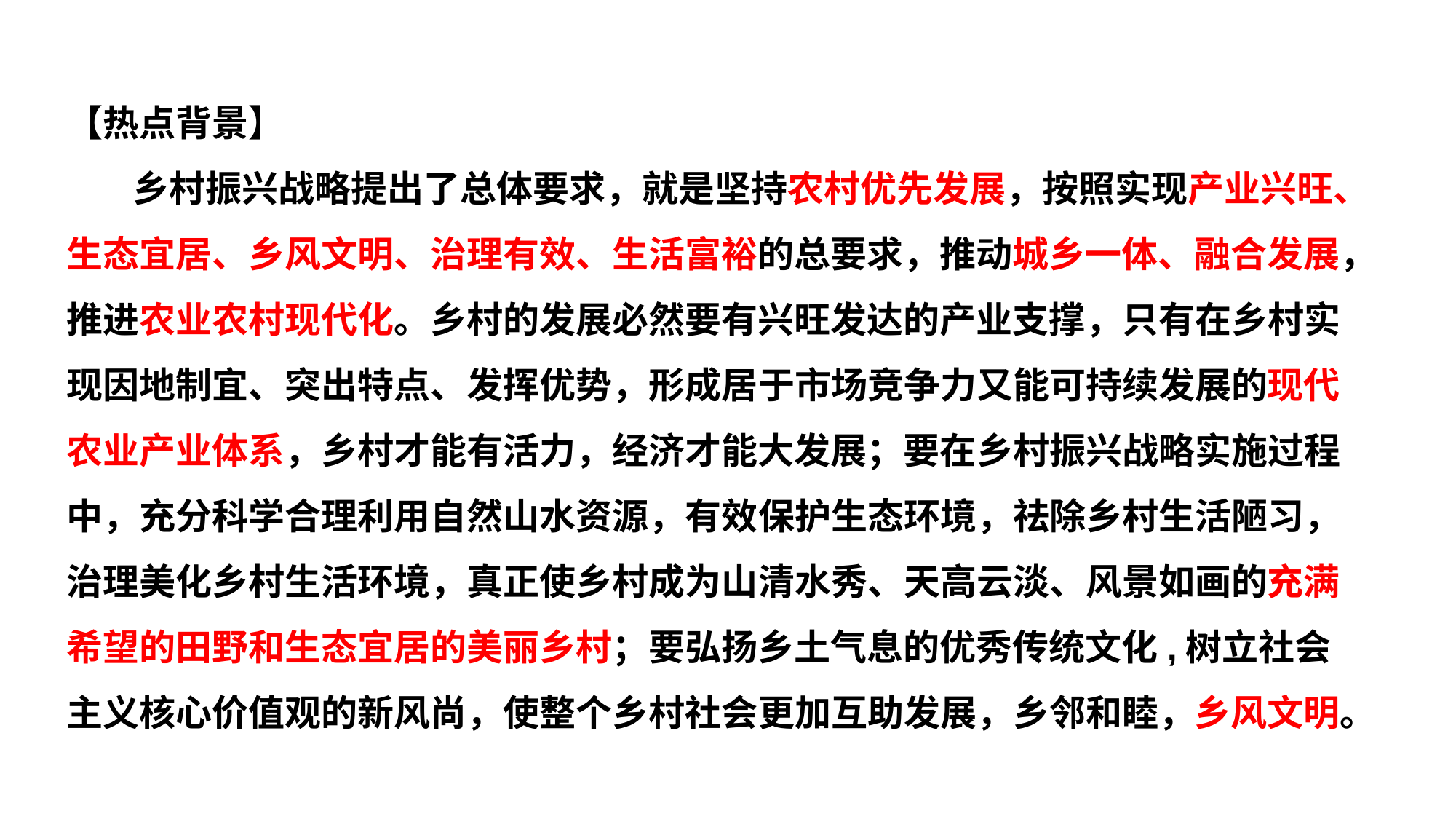

【热点背景】
       乡村振兴战略提出了总体要求，就是坚持农村优先发展，按照实现产业兴旺、生态宜居、乡风文明、治理有效、生活富裕的总要求，推动城乡一体、融合发展，推进农业农村现代化。乡村的发展必然要有兴旺发达的产业支撑，只有在乡村实现因地制宜、突出特点、发挥优势，形成居于市场竞争力又能可持续发展的现代农业产业体系，乡村才能有活力，经济才能大发展；要在乡村振兴战略实施过程中，充分科学合理利用自然山水资源，有效保护生态环境，祛除乡村生活陋习，治理美化乡村生活环境，真正使乡村成为山清水秀、天高云淡、风景如画的充满希望的田野和生态宜居的美丽乡村；要弘扬乡土气息的优秀传统文化,树立社会主义核心价值观的新风尚，使整个乡村社会更加互助发展，乡邻和睦，乡风文明。